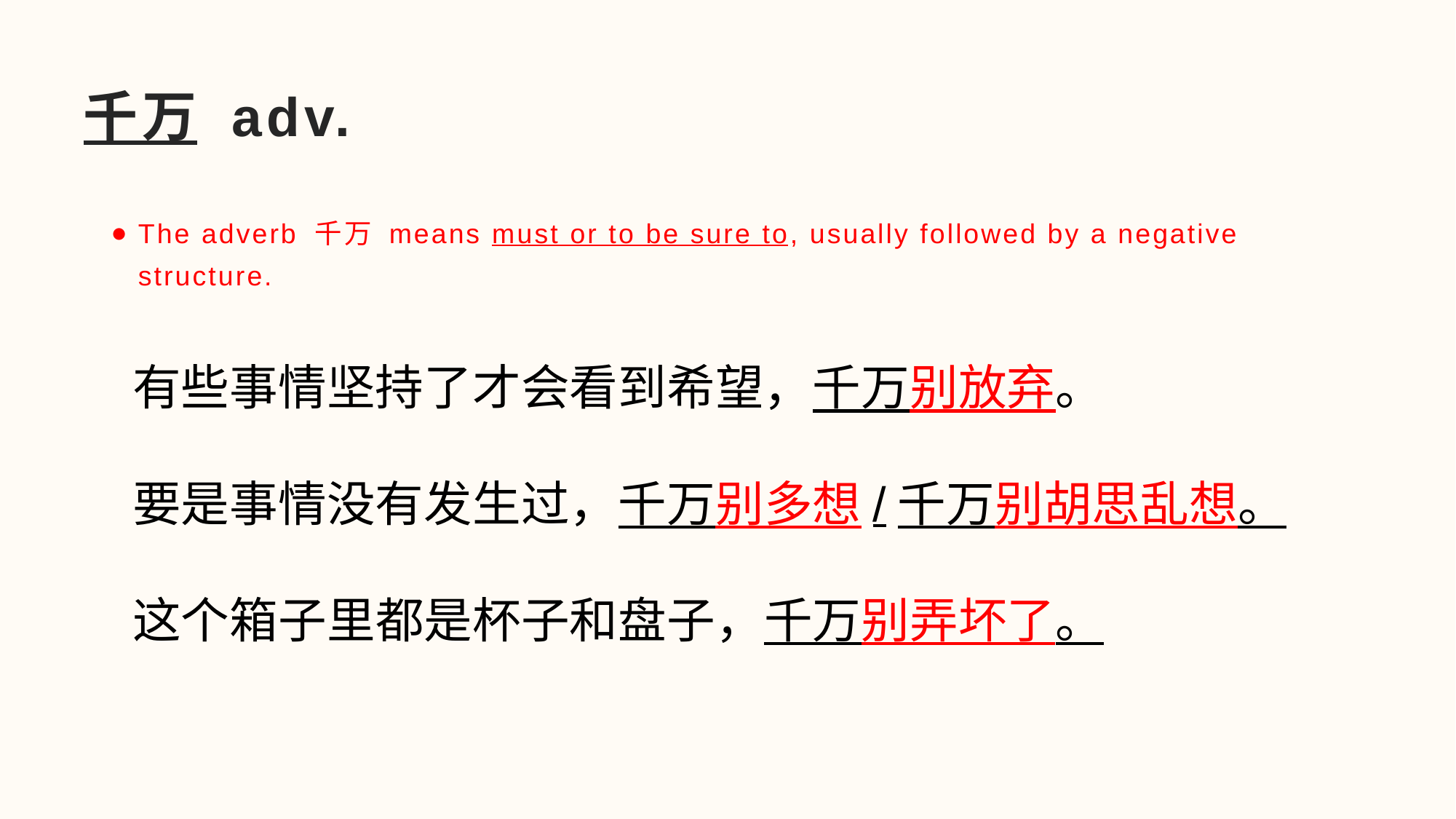

# 千万 adv.

The adverb 千万 means must or to be sure to, usually followed by a negative structure.
有些事情坚持了才会看到希望，千万别放弃。

要是事情没有发生过，千万别多想/千万别胡思乱想。

这个箱子里都是杯子和盘子，千万别弄坏了。